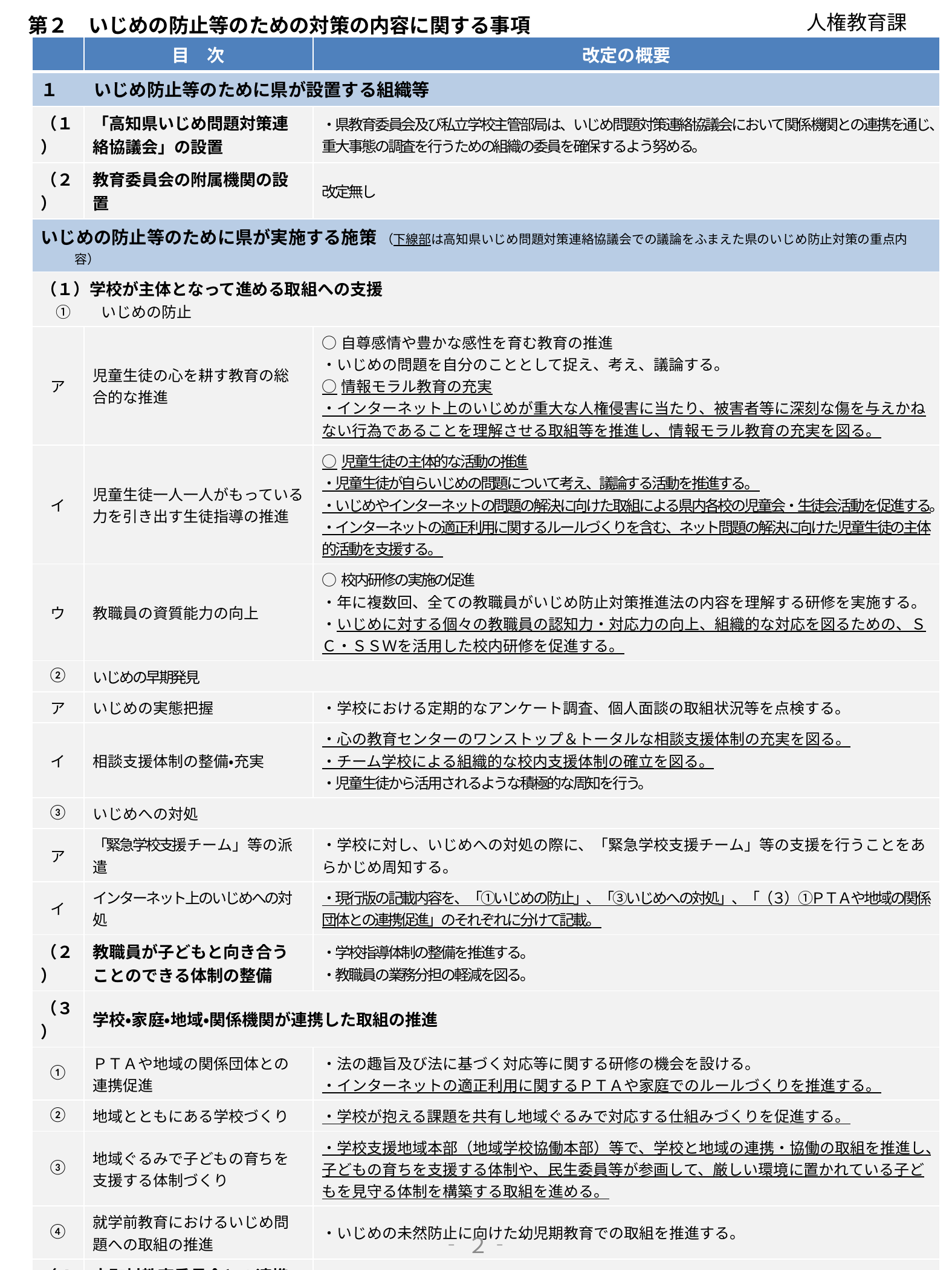

第２　いじめの防止等のための対策の内容に関する事項
人権教育課
|  | 目　次 | 改定の概要 |
| --- | --- | --- |
| １　　いじめ防止等のために県が設置する組織等 |  |  |
| （１） | 「高知県いじめ問題対策連絡協議会」の設置 | ・県教育委員会及び私立学校主管部局は、いじめ問題対策連絡協議会において関係機関との連携を通じ、重大事態の調査を行うための組織の委員を確保するよう努める。 |
| （２） | 教育委員会の附属機関の設置 | 改定無し |
| いじめの防止等のために県が実施する施策 （下線部は高知県いじめ問題対策連絡協議会での議論をふまえた県のいじめ防止対策の重点内容） |  |  |
| （１）学校が主体となって進める取組への支援 　①　　いじめの防止 |  |  |
| ア | 児童生徒の心を耕す教育の総合的な推進 | ○自尊感情や豊かな感性を育む教育の推進 ・いじめの問題を自分のこととして捉え、考え、議論する。 ○情報モラル教育の充実 ・インターネット上のいじめが重大な人権侵害に当たり、被害者等に深刻な傷を与えかねない行為であることを理解させる取組等を推進し、情報モラル教育の充実を図る。 |
| イ | 児童生徒一人一人がもっている力を引き出す生徒指導の推進 | ○児童生徒の主体的な活動の推進 ・児童生徒が自らいじめの問題について考え、議論する活動を推進する。 ・いじめやインターネットの問題の解決に向けた取組による県内各校の児童会・生徒会活動を促進する。 ・インターネットの適正利用に関するルールづくりを含む、ネット問題の解決に向けた児童生徒の主体的活動を支援する。 |
| ウ | 教職員の資質能力の向上 | ○校内研修の実施の促進 ・年に複数回、全ての教職員がいじめ防止対策推進法の内容を理解する研修を実施する。 ・いじめに対する個々の教職員の認知力・対応力の向上、組織的な対応を図るための、ＳＣ・ＳＳＷを活用した校内研修を促進する。 |
| ② | いじめの早期発見 |  |
| ア | いじめの実態把握 | ・学校における定期的なアンケート調査、個人面談の取組状況等を点検する。 |
| イ | 相談支援体制の整備・充実 | ・心の教育センターのワンストップ＆トータルな相談支援体制の充実を図る。 ・チーム学校による組織的な校内支援体制の確立を図る。 ・児童生徒から活用されるような積極的な周知を行う。 |
| ③ | いじめへの対処 |  |
| ア | 「緊急学校支援チーム」等の派遣 | ・学校に対し、いじめへの対処の際に、「緊急学校支援チーム」等の支援を行うことをあらかじめ周知する。 |
| イ | インターネット上のいじめへの対処 | ・現行版の記載内容を、「①いじめの防止」、「③いじめへの対処」、「（３）①ＰＴＡや地域の関係団体との連携促進」のそれぞれに分けて記載。 |
| （２） | 教職員が子どもと向き合うことのできる体制の整備 | ・学校指導体制の整備を推進する。 ・教職員の業務分担の軽減を図る。 |
| （３） | 学校・家庭・地域・関係機関が連携した取組の推進 |  |
| ① | ＰＴＡや地域の関係団体との連携促進 | ・法の趣旨及び法に基づく対応等に関する研修の機会を設ける。 ・インターネットの適正利用に関するＰＴＡや家庭でのルールづくりを推進する。 |
| ② | 地域とともにある学校づくり | ・学校が抱える課題を共有し地域ぐるみで対応する仕組みづくりを促進する。 |
| ③ | 地域ぐるみで子どもの育ちを支援する体制づくり | ・学校支援地域本部（地域学校協働本部）等で、学校と地域の連携・協働の取組を推進し、子どもの育ちを支援する体制や、民生委員等が参画して、厳しい環境に置かれている子どもを見守る体制を構築する取組を進める。 |
| ④ | 就学前教育におけるいじめ問題への取組の推進 | ・いじめの未然防止に向けた幼児期教育での取組を推進する。 |
| （４） | 市町村教育委員会との連携と支援 | 改定無し |
| （５） | 学校評価の留意点 | ・取組の実施状況を、学校評価の評価項目に位置付けるよう指導・助言する。 |
| （６） | 県民のいじめ問題への関心を高め、正しい理解を深める取組の推進 | ・各学校の児童会・生徒会による実践交流や協議を開催するとともに、ポスターやリーフレットの配付などにより広報啓発の充実を図る。 |
| （７） | 私立学校に対する支援 | ・定期的なアンケート調査等、いじめの防止等のための対策が推進されるよう支援する。 |
‐２‐